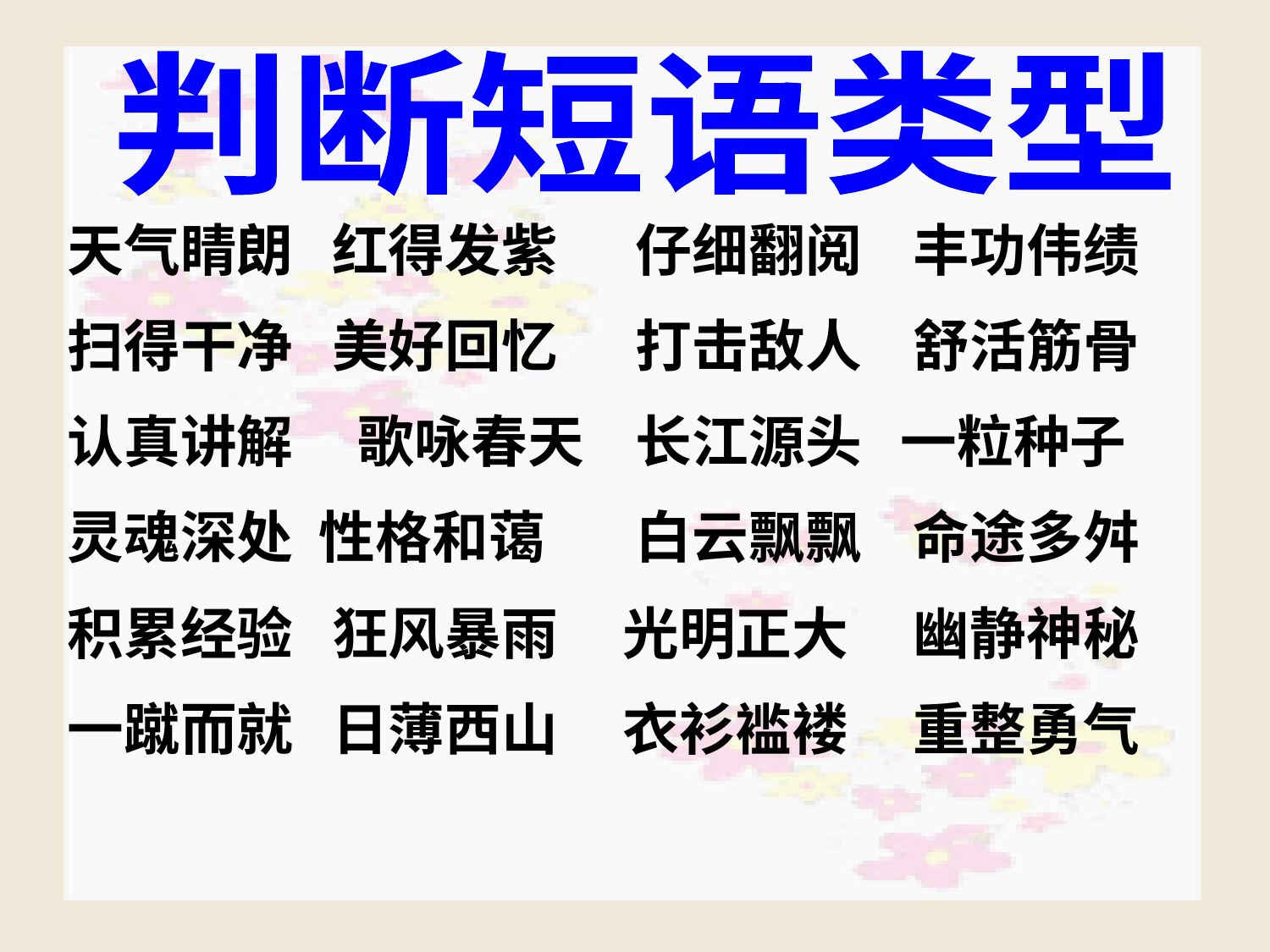

判断短语类型
天气睛朗   红得发紫      仔细翻阅    丰功伟绩
扫得干净   美好回忆      打击敌人    舒活筋骨
认真讲解     歌咏春天    长江源头   一粒种子
灵魂深处  性格和蔼       白云飘飘    命途多舛
积累经验   狂风暴雨     光明正大     幽静神秘
一蹴而就   日薄西山     衣衫褴褛     重整勇气